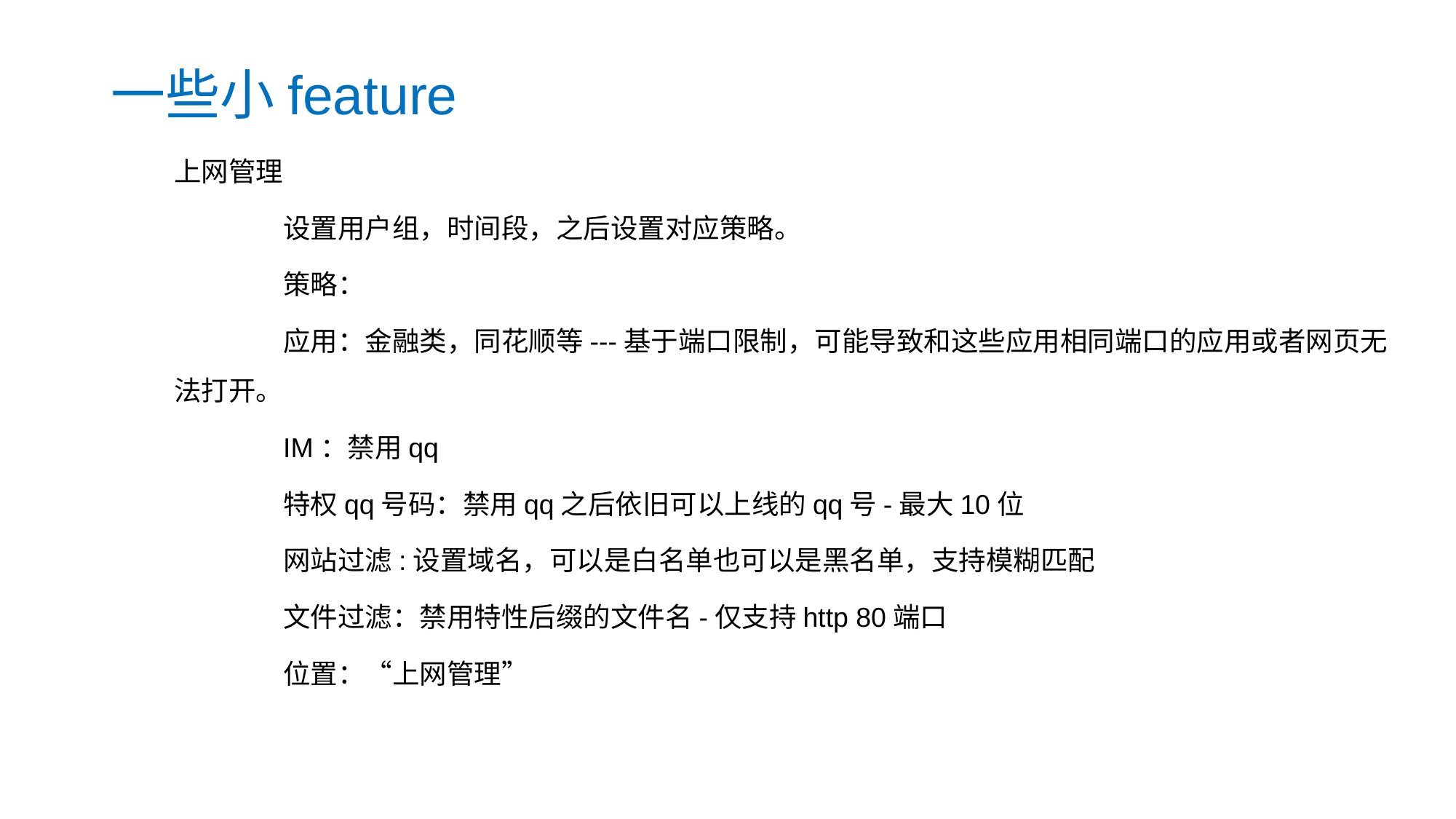

一些小feature
上网管理
	设置用户组，时间段，之后设置对应策略。
	策略：
	应用：金融类，同花顺等---基于端口限制，可能导致和这些应用相同端口的应用或者网页无法打开。
	IM：禁用qq
	特权qq号码：禁用qq之后依旧可以上线的qq号-最大10位
	网站过滤:设置域名，可以是白名单也可以是黑名单，支持模糊匹配
	文件过滤：禁用特性后缀的文件名-仅支持http 80端口
	位置：“上网管理”